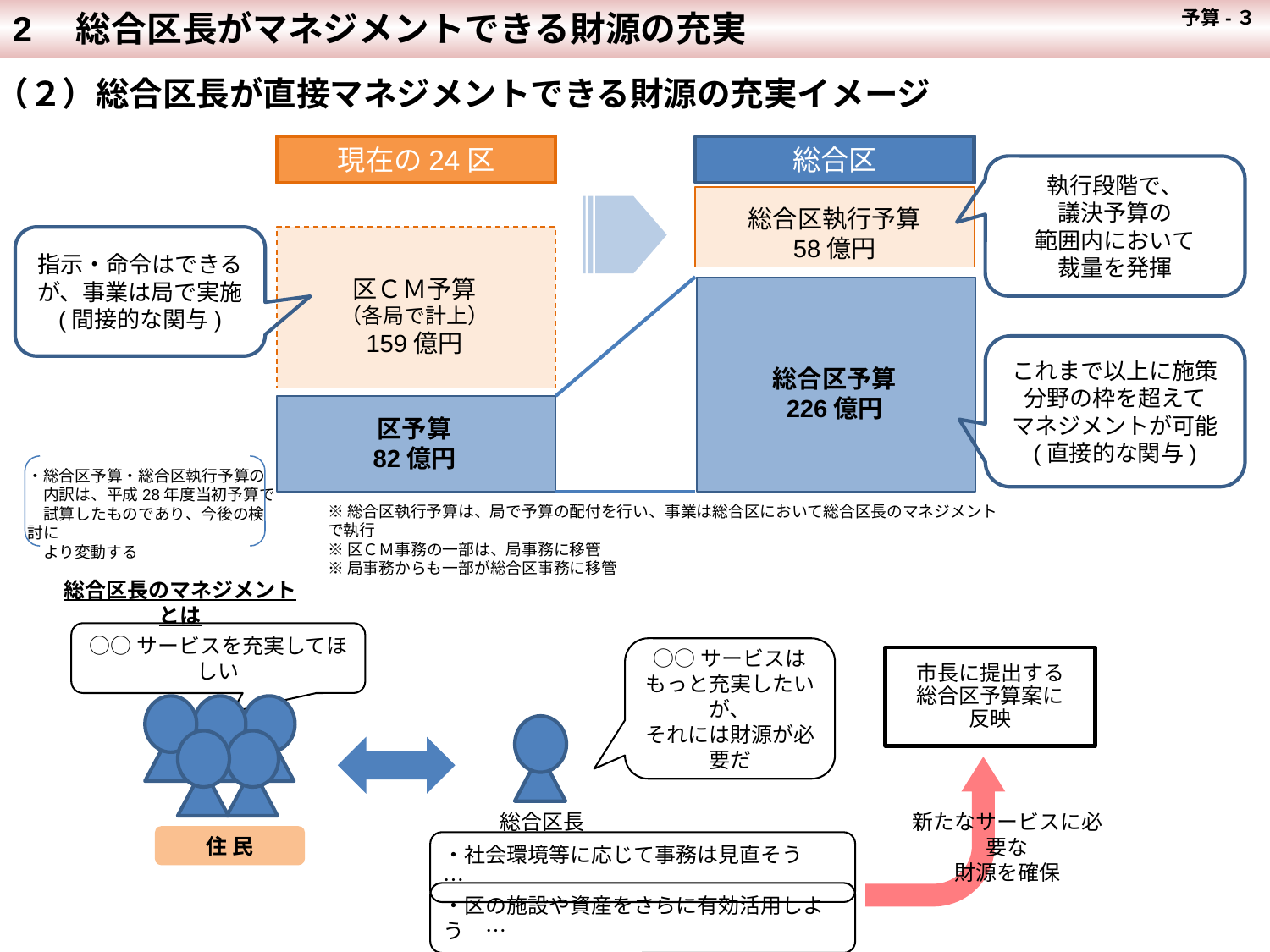

2　総合区長がマネジメントできる財源の充実
 予算-３
（２）総合区長が直接マネジメントできる財源の充実イメージ
現在の24区
総合区
執行段階で、
議決予算の
範囲内において
裁量を発揮

総合区執行予算
58億円
指示・命令はできるが、事業は局で実施
(間接的な関与)

区ＣＭ予算
（各局で計上）
159億円

これまで以上に施策
分野の枠を超えて
マネジメントが可能
(直接的な関与)
総合区予算
226億円

区予算
82億円

・総合区予算・総合区執行予算の
　内訳は、平成28年度当初予算で
　試算したものであり、今後の検討に
　より変動する
※総合区執行予算は、局で予算の配付を行い、事業は総合区において総合区長のマネジメントで執行
※区ＣＭ事務の一部は、局事務に移管
※局事務からも一部が総合区事務に移管
総合区長のマネジメントとは
○○サービスを充実してほしい
市長に提出する
総合区予算案に
反映
○○サービスは
もっと充実したいが、
それには財源が必要だ

総合区長

新たなサービスに必要な
財源を確保
住 民
・社会環境等に応じて事務は見直そう　…
・区の施設や資産をさらに有効活用しよう　…